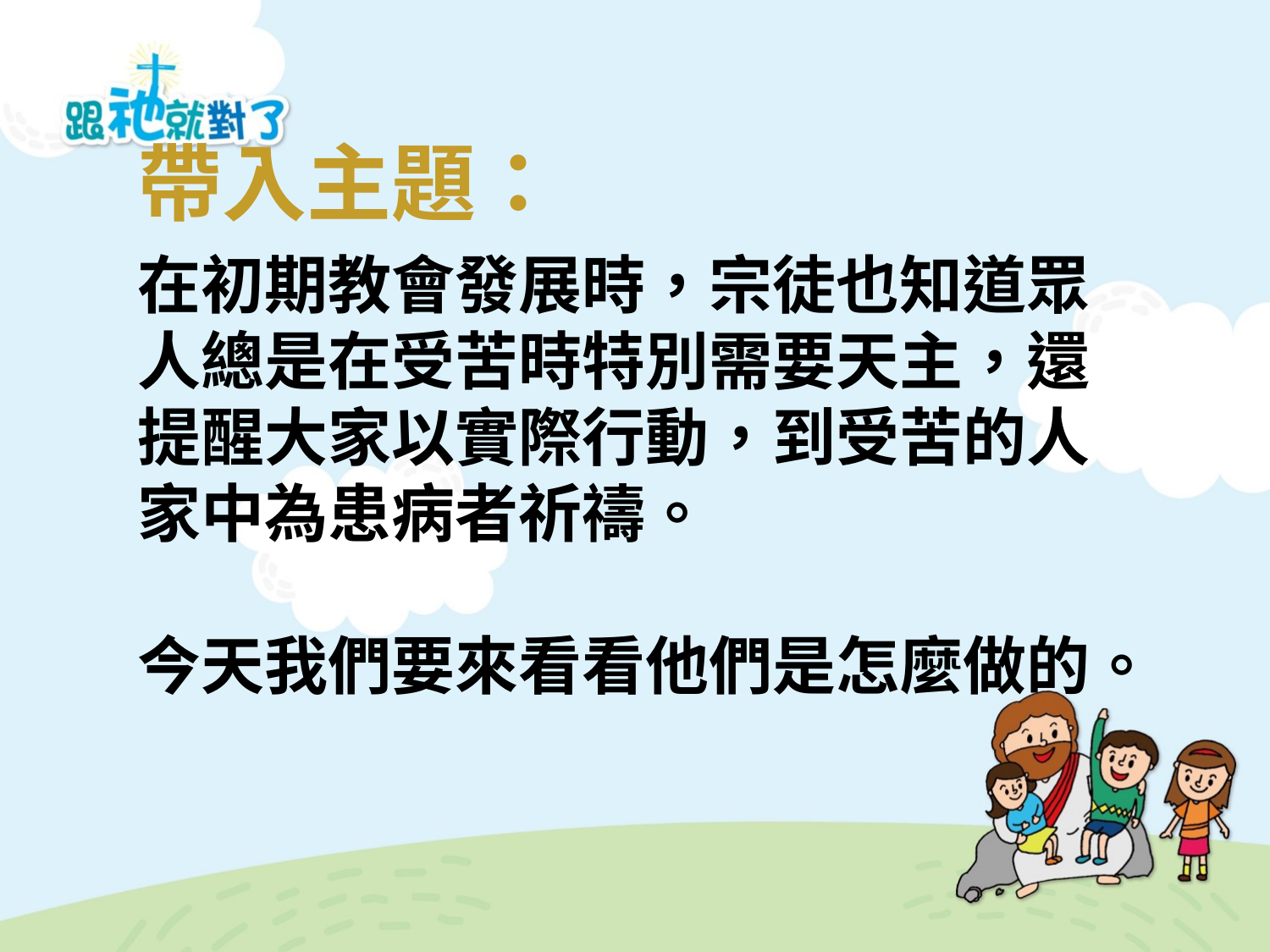

帶入主題：
在初期教會發展時，宗徒也知道眾人總是在受苦時特別需要天主，還提醒大家以實際行動，到受苦的人家中為患病者祈禱。

今天我們要來看看他們是怎麼做的。